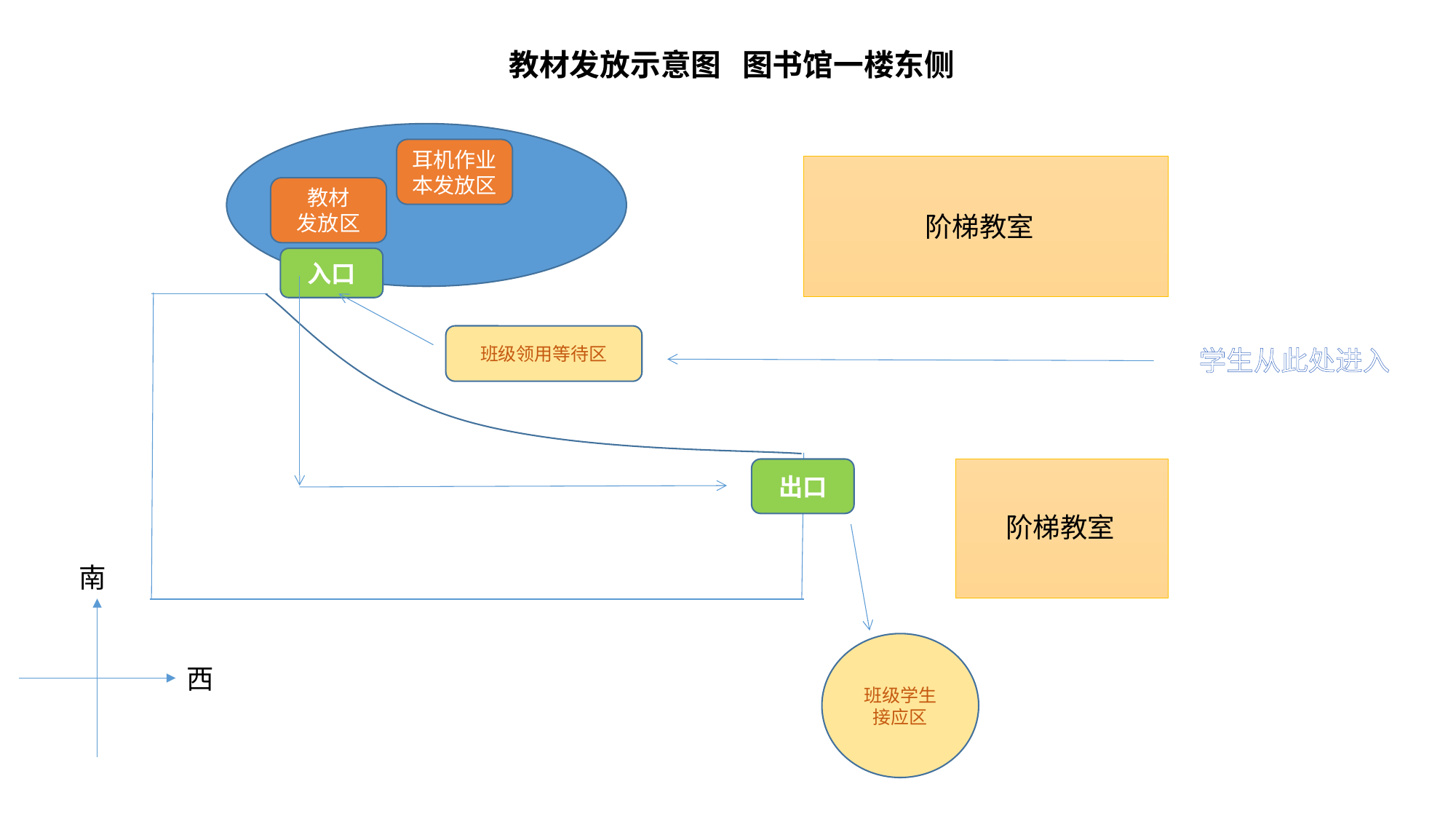

教材发放示意图   图书馆一楼东侧

耳机作业本发放区

教材
发放区
阶梯教室
入口

班级领用等待区
学生从此处进入
出口

阶梯教室
南
班级学生
接应区
西